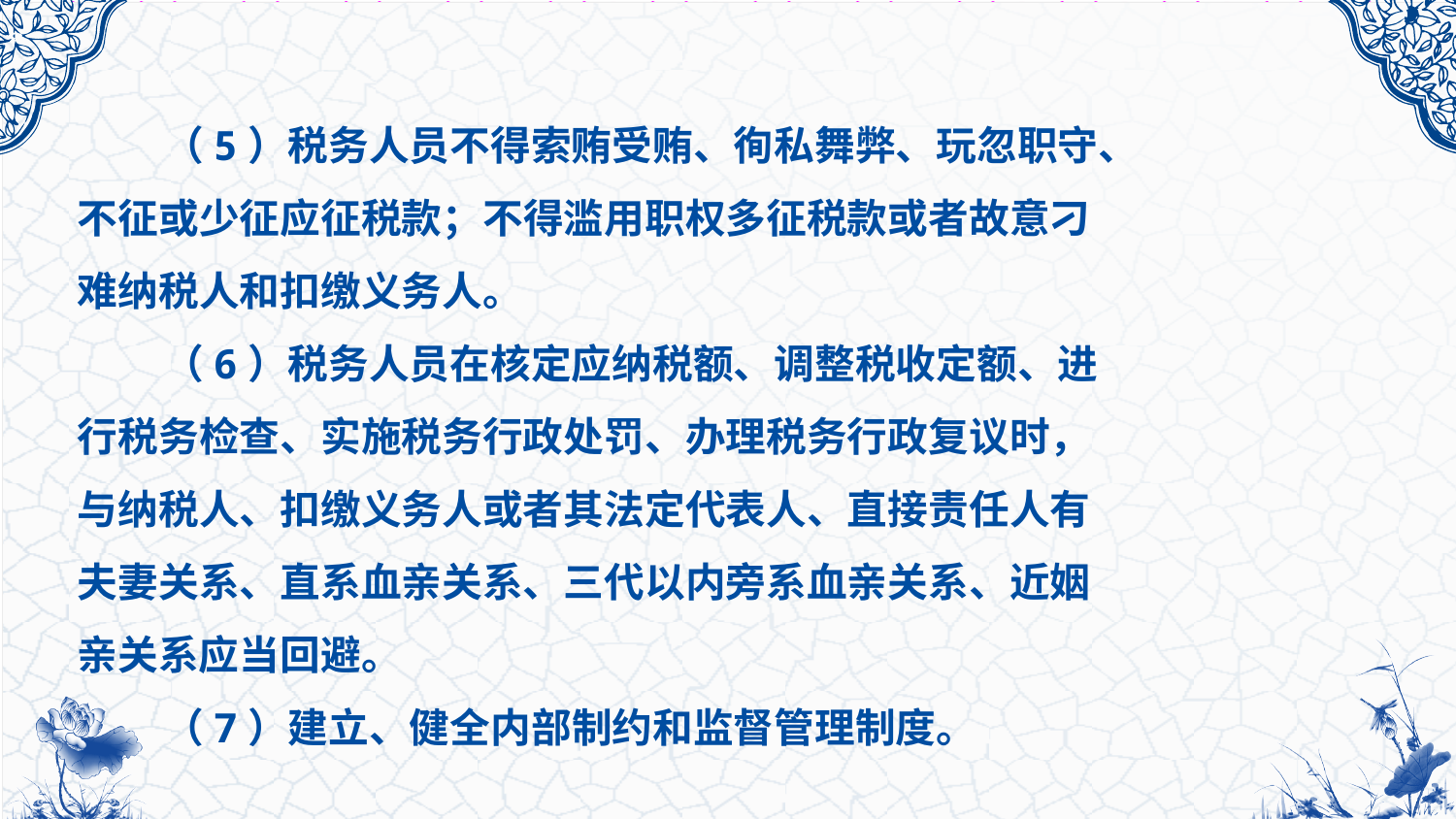

（5）税务人员不得索贿受贿、徇私舞弊、玩忽职守、不征或少征应征税款；不得滥用职权多征税款或者故意刁难纳税人和扣缴义务人。
（6）税务人员在核定应纳税额、调整税收定额、进行税务检查、实施税务行政处罚、办理税务行政复议时，与纳税人、扣缴义务人或者其法定代表人、直接责任人有夫妻关系、直系血亲关系、三代以内旁系血亲关系、近姻亲关系应当回避。
（7）建立、健全内部制约和监督管理制度。